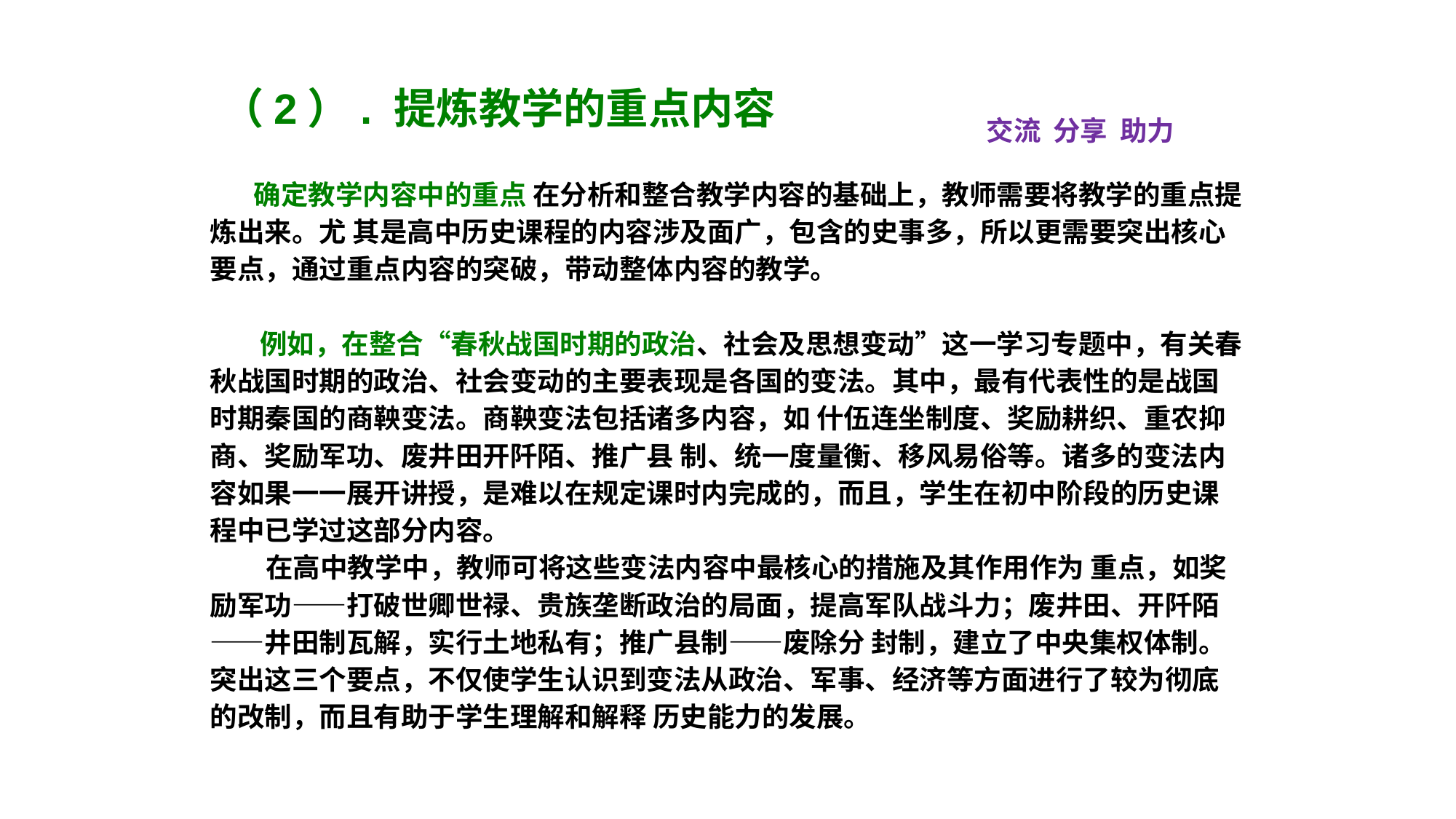

（2）. 提炼教学的重点内容
交流  分享  助力
      确定教学内容中的重点 在分析和整合教学内容的基础上，教师需要将教学的重点提炼出来。尤 其是高中历史课程的内容涉及面广，包含的史事多，所以更需要突出核心要点，通过重点内容的突破，带动整体内容的教学。

       例如，在整合“春秋战国时期的政治、社会及思想变动”这一学习专题中，有关春秋战国时期的政治、社会变动的主要表现是各国的变法。其中，最有代表性的是战国时期秦国的商鞅变法。商鞅变法包括诸多内容，如 什伍连坐制度、奖励耕织、重农抑商、奖励军功、废井田开阡陌、推广县 制、统一度量衡、移风易俗等。诸多的变法内容如果一一展开讲授，是难以在规定课时内完成的，而且，学生在初中阶段的历史课程中已学过这部分内容。
        在高中教学中，教师可将这些变法内容中最核心的措施及其作用作为 重点，如奖励军功——打破世卿世禄、贵族垄断政治的局面，提高军队战斗力；废井田、开阡陌——井田制瓦解，实行土地私有；推广县制——废除分 封制，建立了中央集权体制。    突出这三个要点，不仅使学生认识到变法从政治、军事、经济等方面进行了较为彻底的改制，而且有助于学生理解和解释 历史能力的发展。